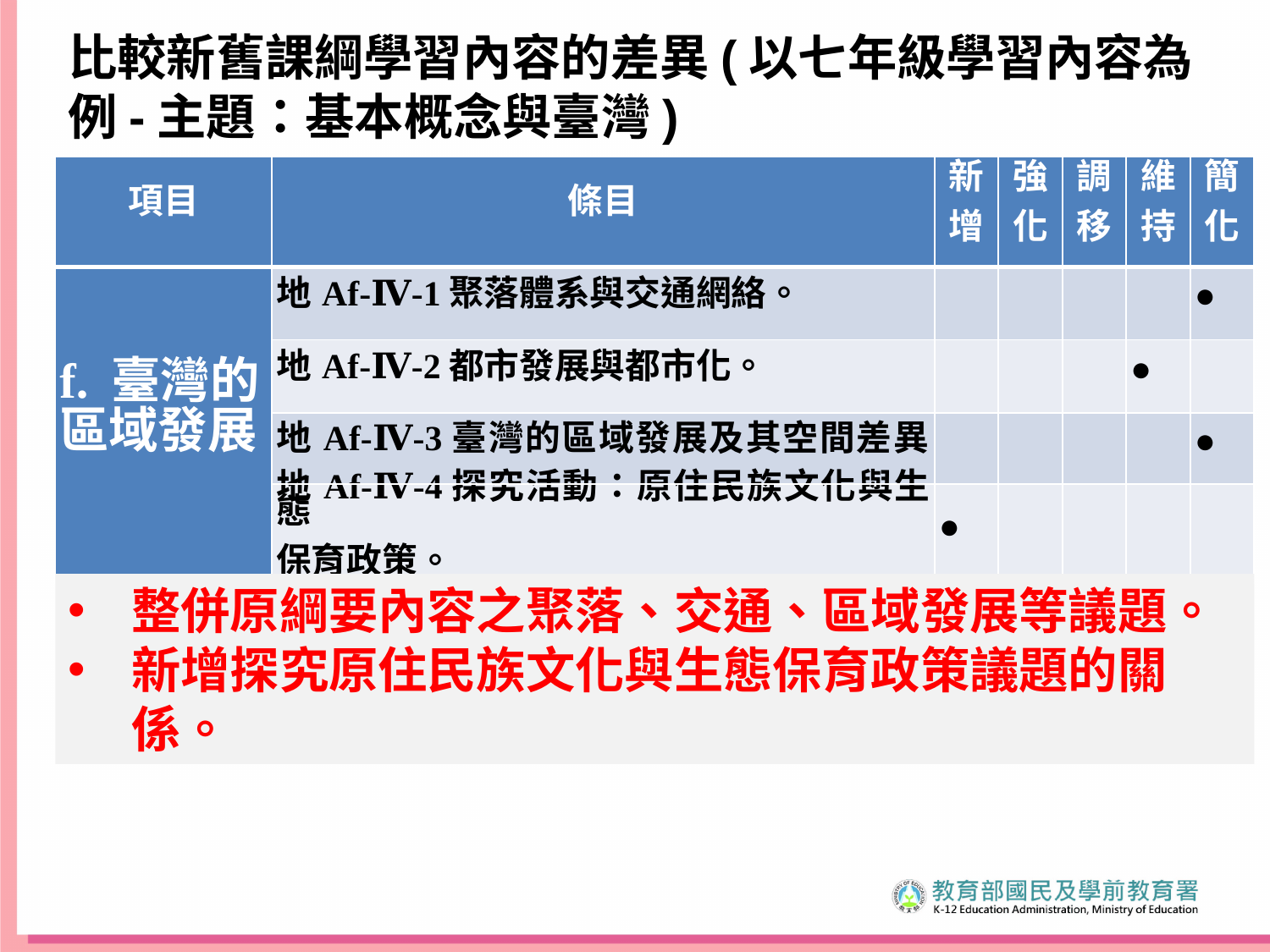

比較新舊課綱學習內容的差異(以七年級學習內容為例-主題：基本概念與臺灣)

| 項目 | 條目 | 新 增 | 強 化 | 調 移 | 維 持 | 簡 化 |
| --- | --- | --- | --- | --- | --- | --- |
| f. 臺灣的 區域發展 | 地Af-Ⅳ-1聚落體系與交通網絡。 |  |  |  |  | ● |
|  | 地Af-Ⅳ-2都市發展與都市化。 |  |  |  | ● |  |
|  | 地Af-Ⅳ-3臺灣的區域發展及其空間差異。 |  |  |  |  | ● |
|  | 地Af-Ⅳ-4探究活動：原住民族文化與生態 保育政策。 | ● |  |  |  |  |
整併原綱要內容之聚落、交通、區域發展等議題。
新增探究原住民族文化與生態保育政策議題的關係。